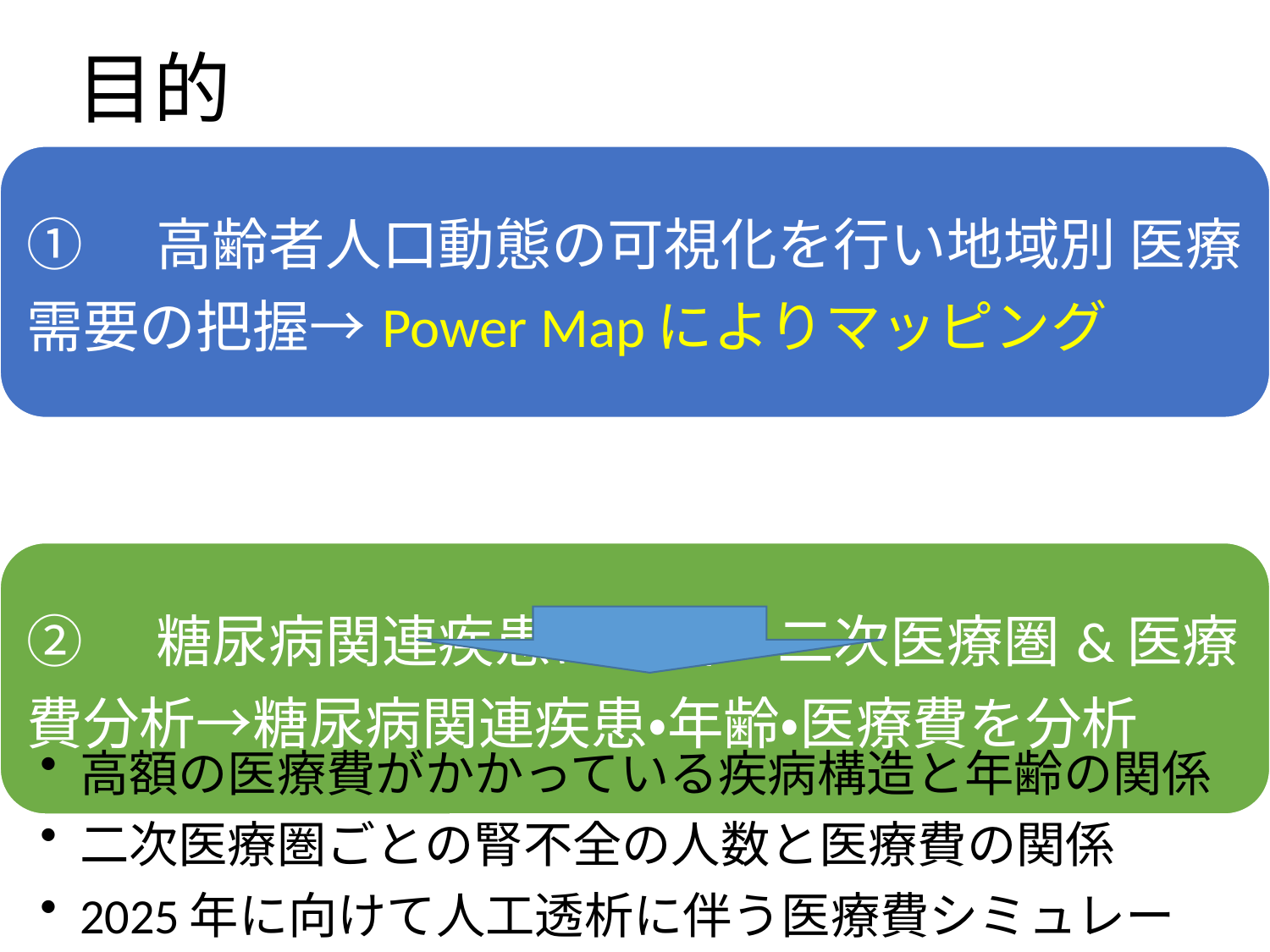

# 目的
①　高齢者人口動態の可視化を行い地域別 医療需要の把握→Power Mapによりマッピング
②　糖尿病関連疾患に着目：二次医療圏&医療費分析→糖尿病関連疾患・年齢・医療費を分析
高額の医療費がかかっている疾病構造と年齢の関係
二次医療圏ごとの腎不全の人数と医療費の関係